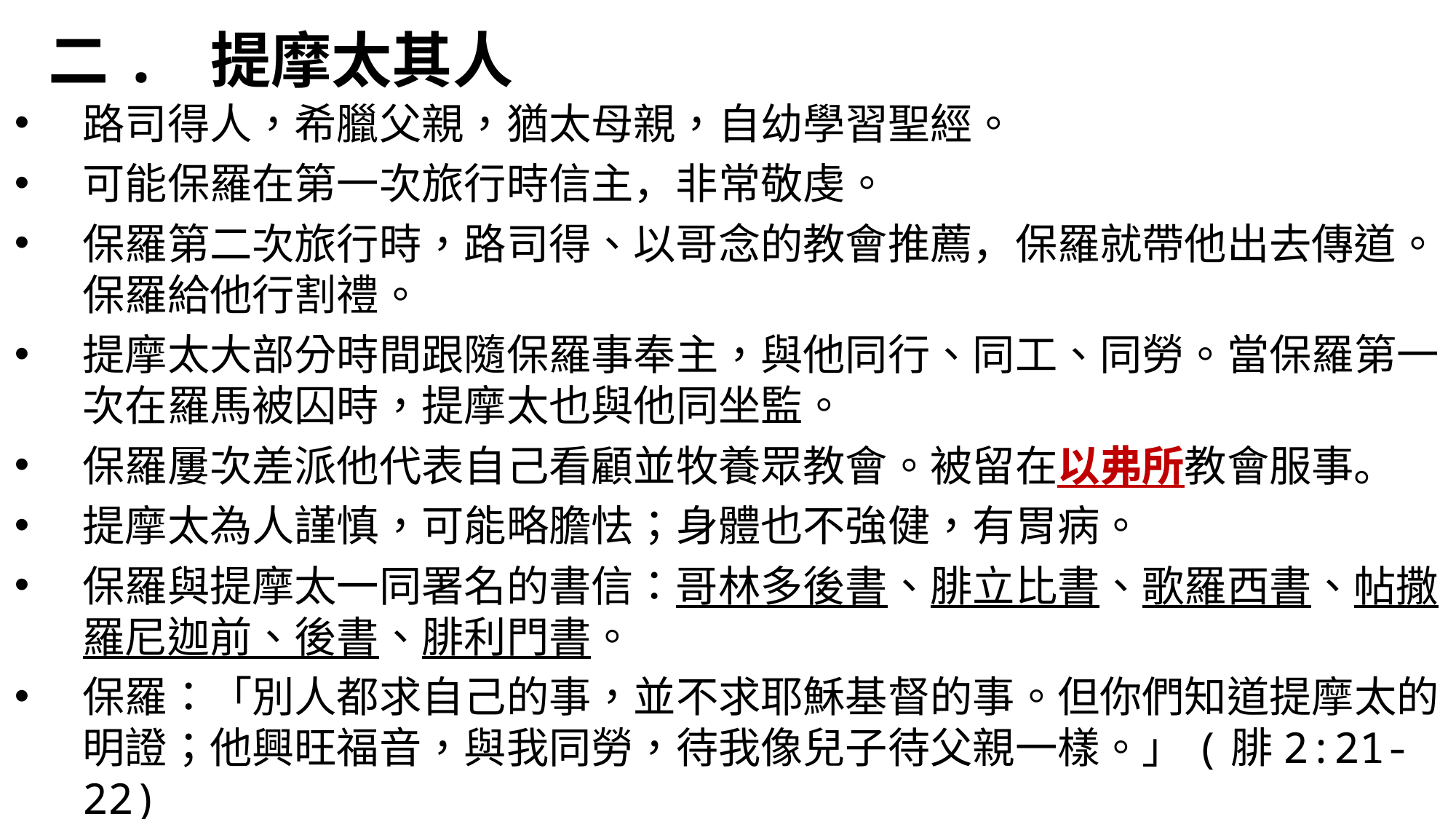

二. 提摩太其人
路司得人，希臘父親，猶太母親，自幼學習聖經。
可能保羅在第一次旅行時信主，非常敬虔。
保羅第二次旅行時，路司得、以哥念的教會推薦，保羅就帶他出去傳道。保羅給他行割禮。
提摩太大部分時間跟隨保羅事奉主，與他同行、同工、同勞。當保羅第一次在羅馬被囚時，提摩太也與他同坐監。
保羅屢次差派他代表自己看顧並牧養眾教會。被留在以弗所教會服事。
提摩太為人謹慎，可能略膽怯；身體也不強健，有胃病。
保羅與提摩太一同署名的書信：哥林多後書、腓立比書、歌羅西書、帖撒羅尼迦前、後書、腓利門書。
保羅：「別人都求自己的事，並不求耶穌基督的事。但你們知道提摩太的明證；他興旺福音，與我同勞，待我像兒子待父親一樣。」(腓2:21-22)